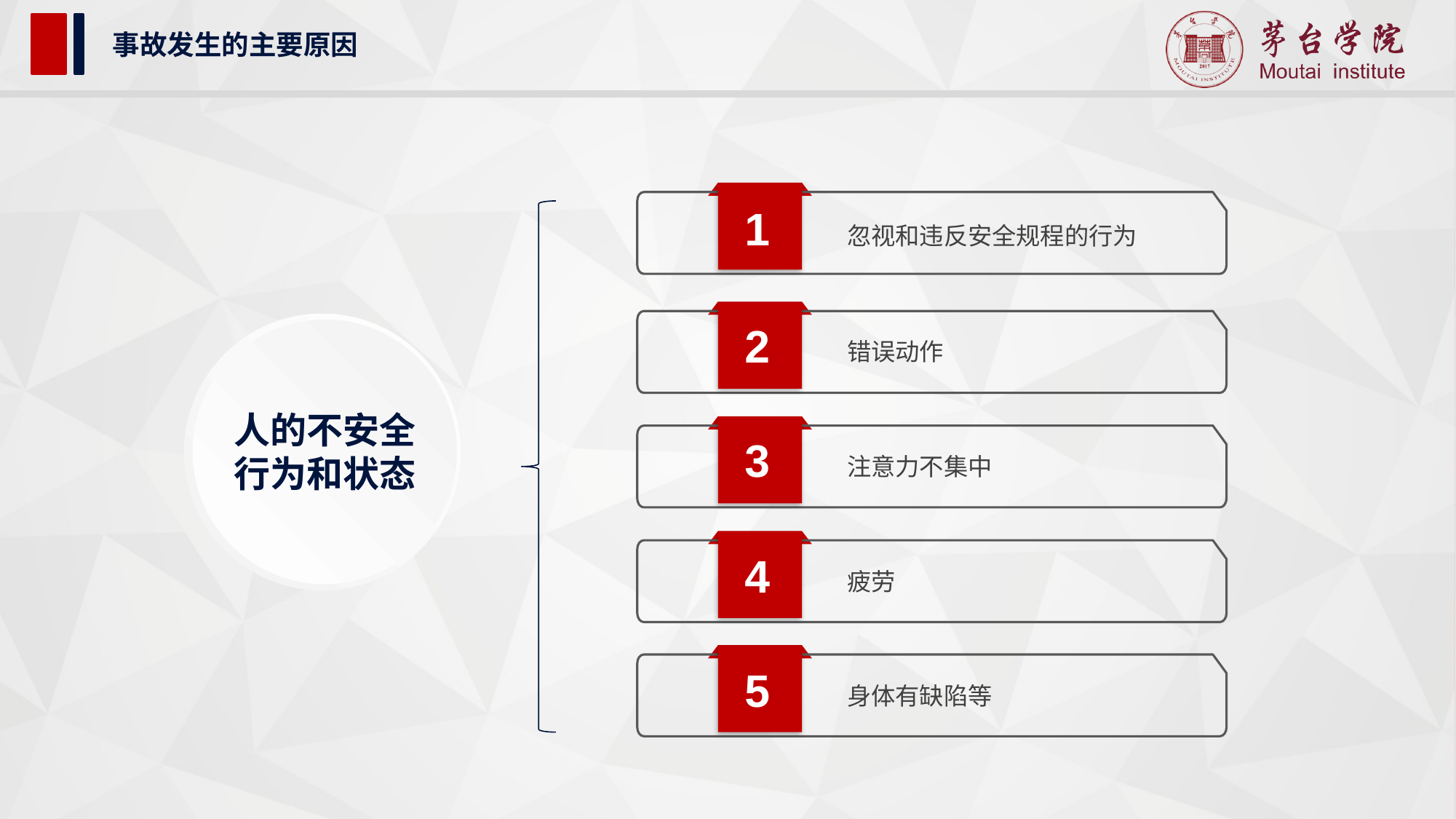

事故发生的主要原因

1

忽视和违反安全规程的行为

2

人的不安全
行为和状态
错误动作

3
注意力不集中

4
疲劳

5
身体有缺陷等